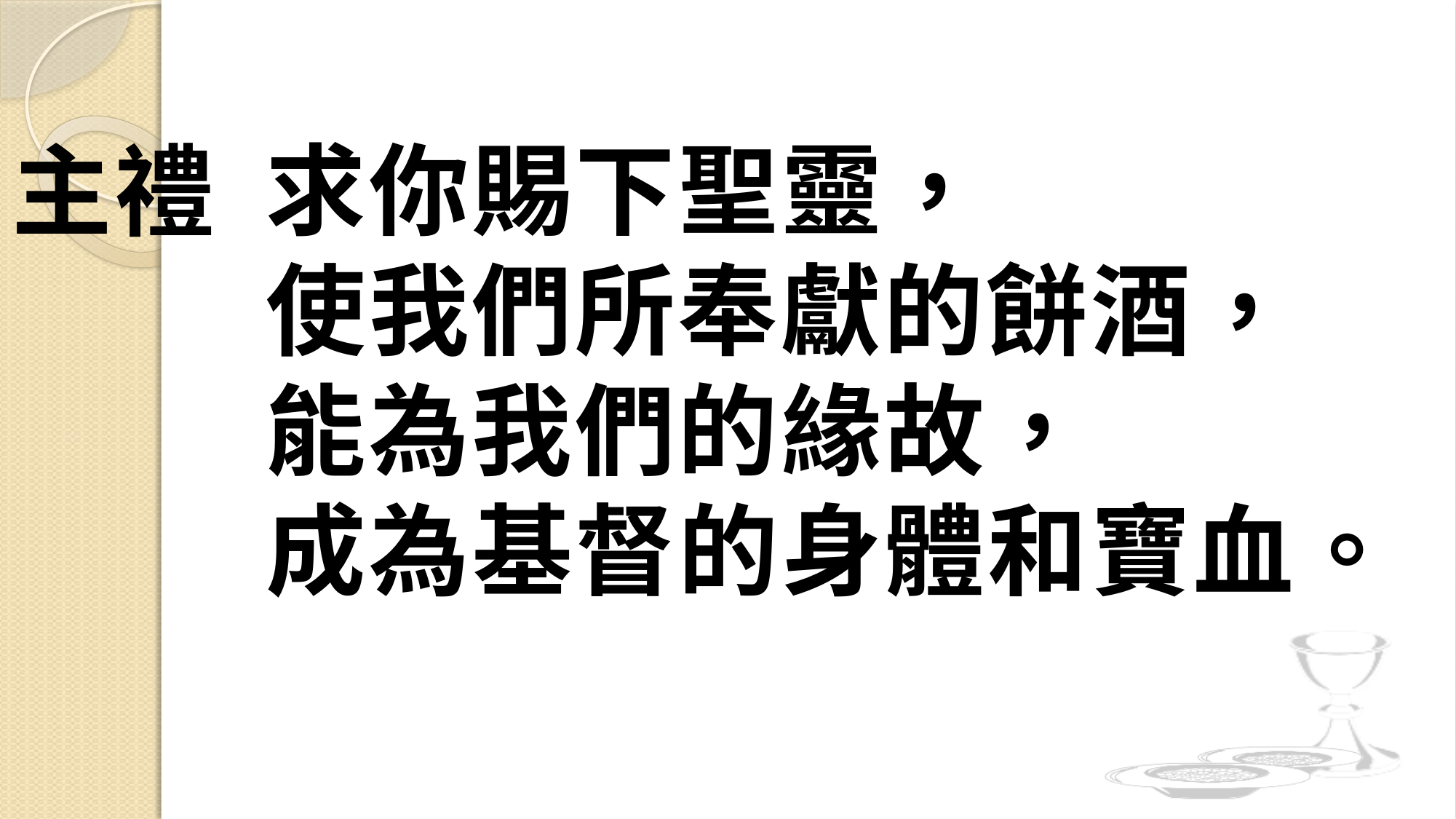

主禮
求你賜下聖靈，
使我們所奉獻的餅酒，
能為我們的緣故，
成為基督的身體和寶血。